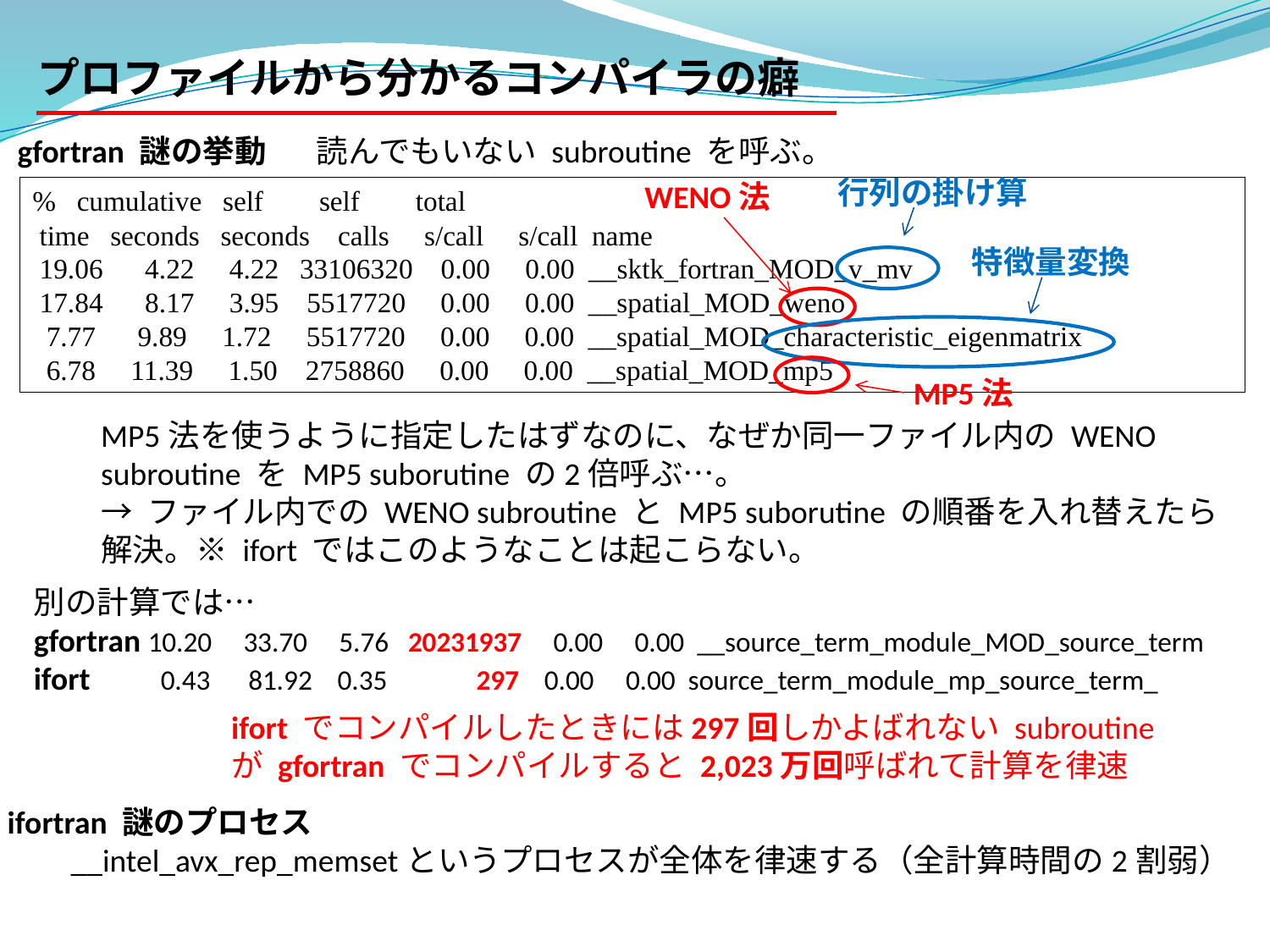

プロファイルから分かるコンパイラの癖
gfortran 謎の挙動       読んでもいない subroutine を呼ぶ。
行列の掛け算

WENO法

特徴量変換

MP5法
%   cumulative   self        self        total
 time   seconds   seconds    calls     s/call     s/call  name
 19.06      4.22     4.22   33106320    0.00     0.00  __sktk_fortran_MOD_v_mv
 17.84      8.17     3.95    5517720     0.00     0.00  __spatial_MOD_weno
  7.77      9.89     1.72     5517720     0.00     0.00  __spatial_MOD_characteristic_eigenmatrix
  6.78     11.39     1.50    2758860     0.00     0.00  __spatial_MOD_mp5
MP5法を使うように指定したはずなのに、なぜか同一ファイル内の WENO subroutine を MP5 suborutine の2倍呼ぶ…。
→ ファイル内での WENO subroutine と MP5 suborutine の順番を入れ替えたら解決。※ ifort ではこのようなことは起こらない。
別の計算では…
gfortran 10.20     33.70     5.76   20231937     0.00     0.00  __source_term_module_MOD_source_term
ifort          0.43      81.92    0.35              297    0.00     0.00  source_term_module_mp_source_term_
ifort でコンパイルしたときには297回しかよばれない subroutine が gfortran でコンパイルすると 2,023万回呼ばれて計算を律速
ifortran 謎のプロセス
__intel_avx_rep_memsetというプロセスが全体を律速する（全計算時間の2割弱）